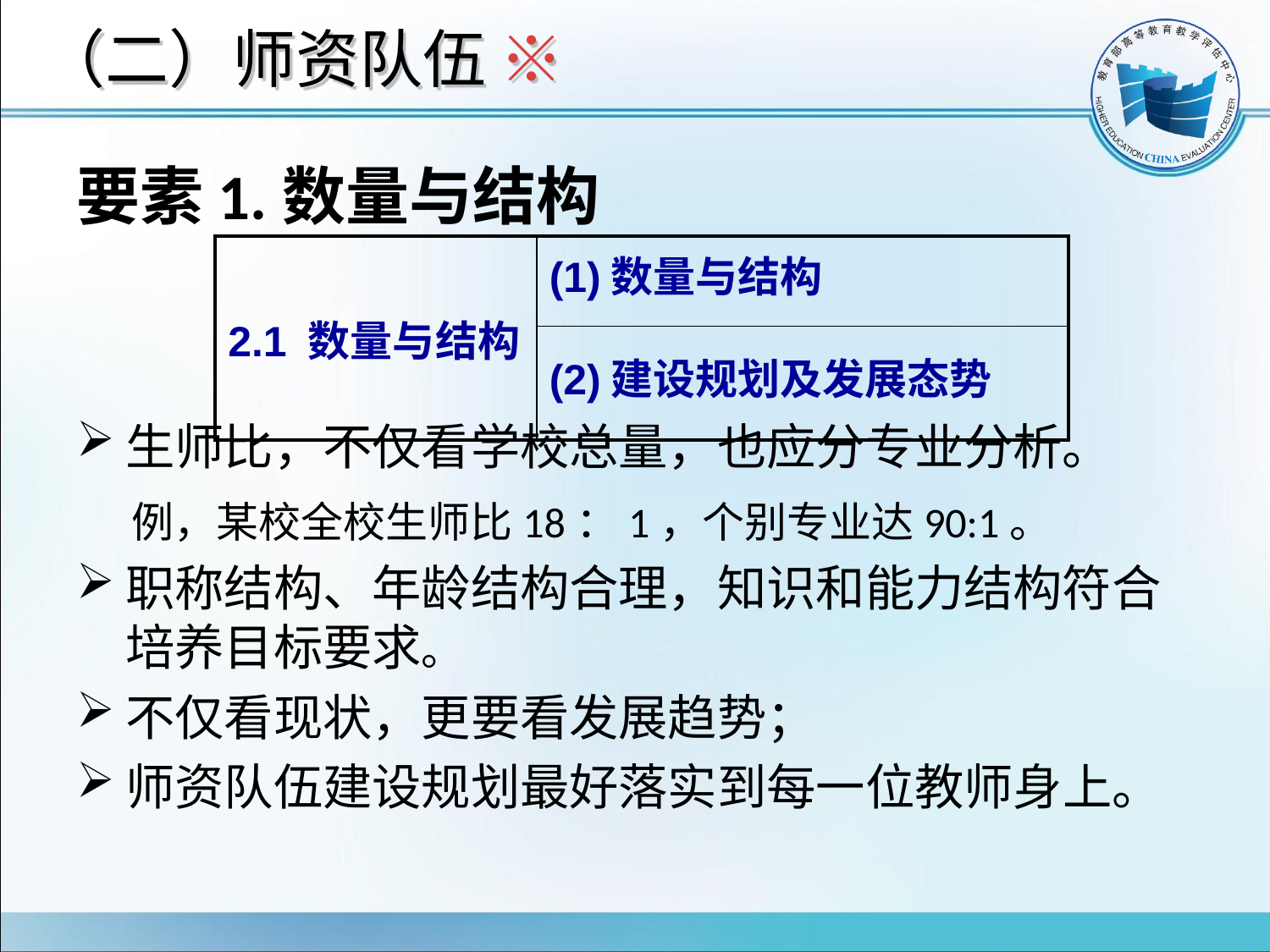

# （二）师资队伍 ※
要素1.数量与结构

生师比，不仅看学校总量，也应分专业分析。
例，某校全校生师比18：1，个别专业达90:1。
职称结构、年龄结构合理，知识和能力结构符合培养目标要求。
不仅看现状，更要看发展趋势；
师资队伍建设规划最好落实到每一位教师身上。

| 2.1 数量与结构 | (1)数量与结构 |
| --- | --- |
|  | (2)建设规划及发展态势 |
26